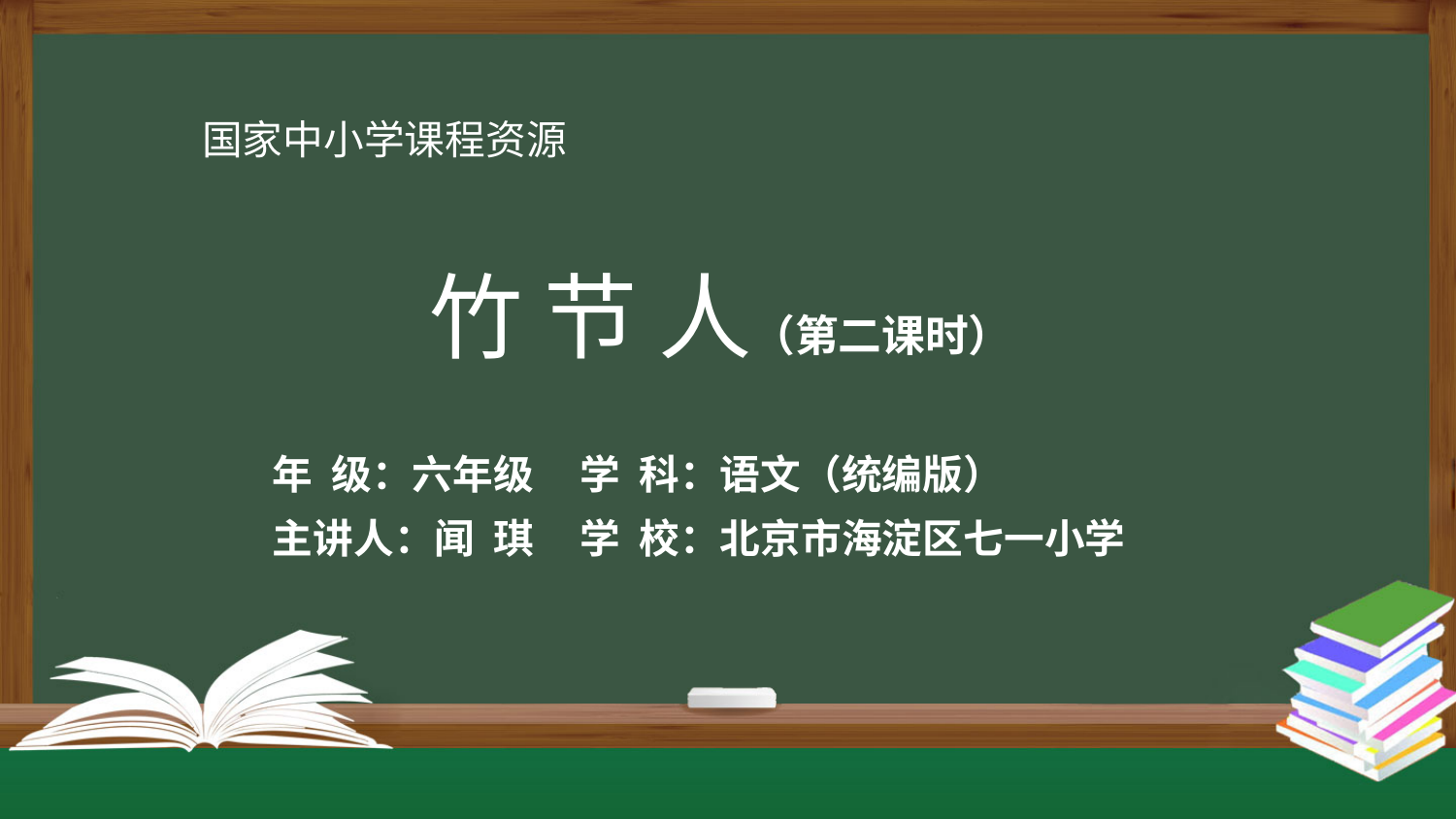

国家中小学课程资源
# 竹 节 人（第二课时）
年  级：六年级     学  科：语文（统编版）
主讲人：闻  琪     学  校：北京市海淀区七一小学